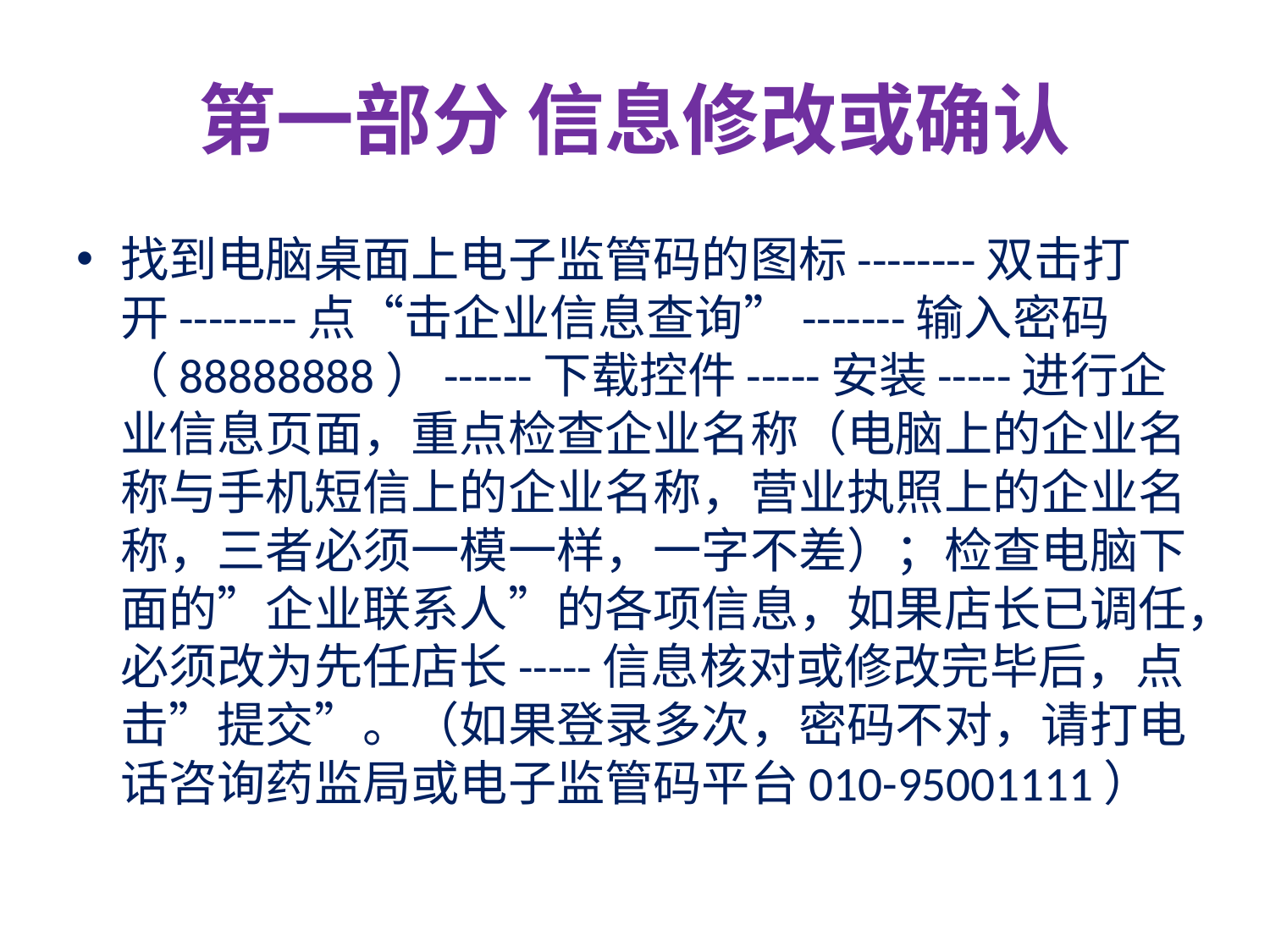

# 第一部分 信息修改或确认
找到电脑桌面上电子监管码的图标--------双击打开--------点“击企业信息查询”-------输入密码（88888888）------下载控件-----安装-----进行企业信息页面，重点检查企业名称（电脑上的企业名称与手机短信上的企业名称，营业执照上的企业名称，三者必须一模一样，一字不差）；检查电脑下面的”企业联系人”的各项信息，如果店长已调任，必须改为先任店长-----信息核对或修改完毕后，点击”提交”。（如果登录多次，密码不对，请打电话咨询药监局或电子监管码平台010-95001111）